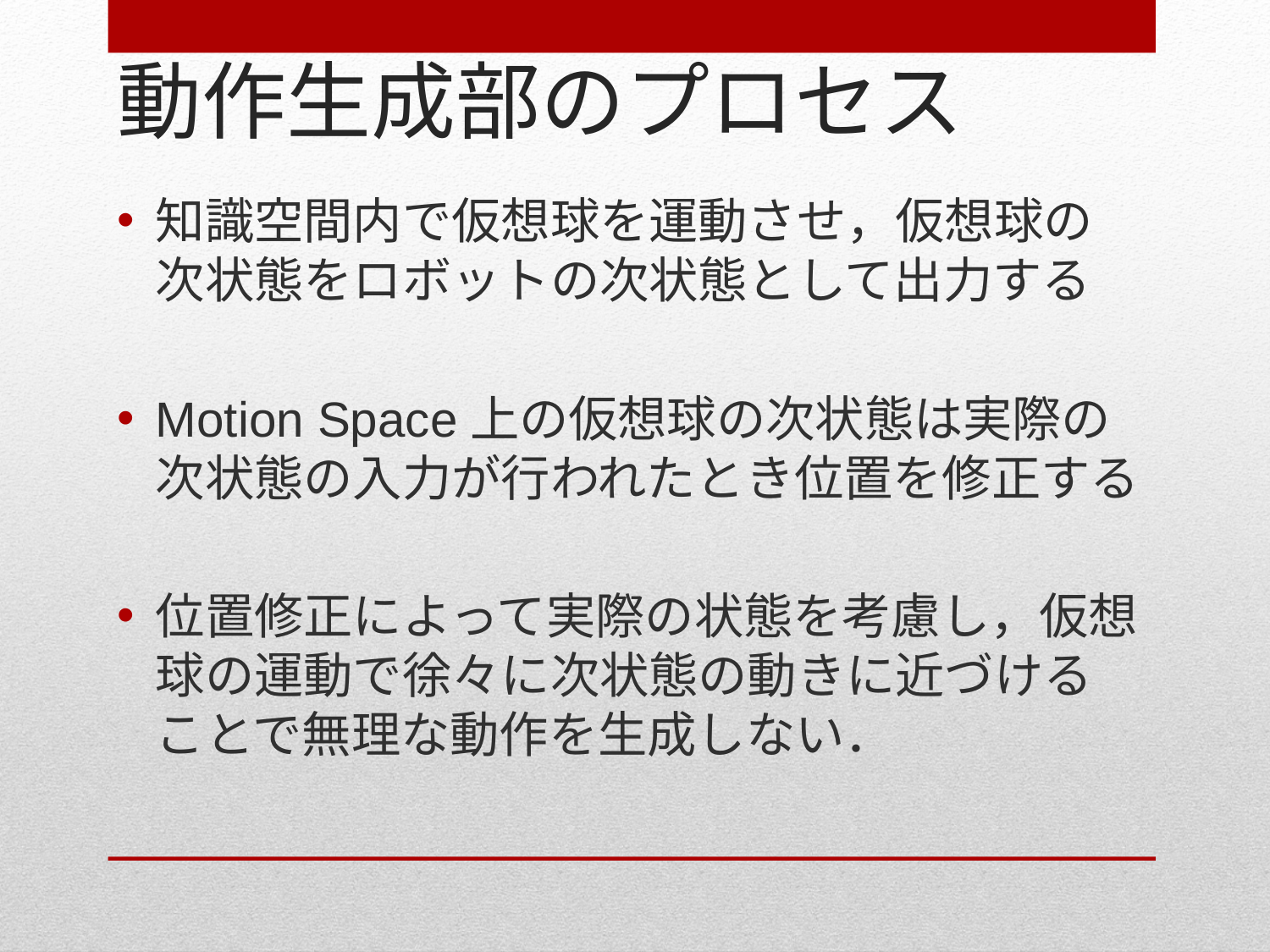

# 動作生成部のプロセス
知識空間内で仮想球を運動させ，仮想球の次状態をロボットの次状態として出力する

Motion Space上の仮想球の次状態は実際の次状態の入力が行われたとき位置を修正する

位置修正によって実際の状態を考慮し，仮想球の運動で徐々に次状態の動きに近づけることで無理な動作を生成しない．